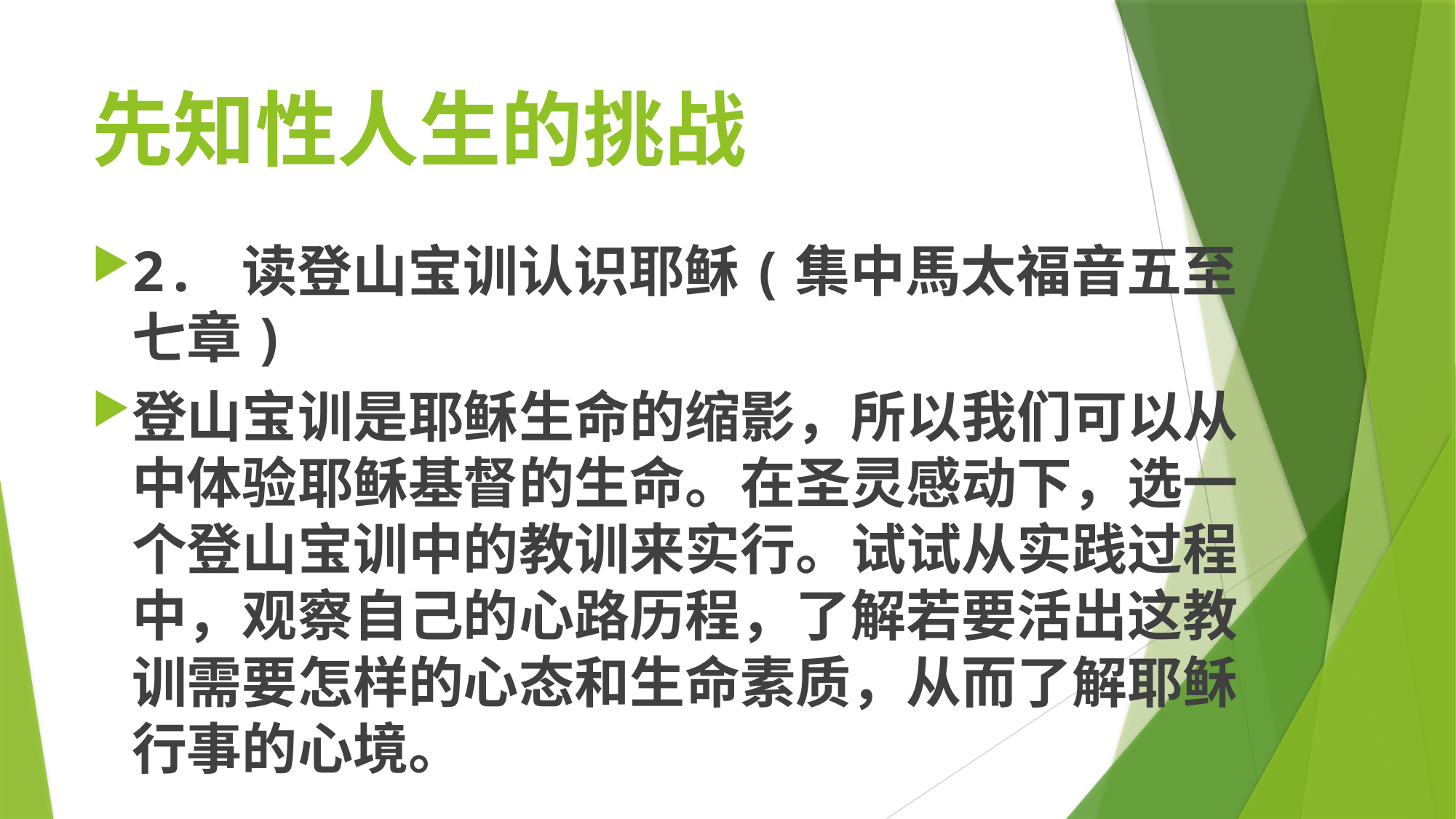

# 先知性人生的挑战
2. 读登山宝训认识耶稣(集中馬太福音五至七章)
登山宝训是耶稣生命的缩影，所以我们可以从中体验耶稣基督的生命。在圣灵感动下，选一个登山宝训中的教训来实行。试试从实践过程中，观察自己的心路历程，了解若要活出这教训需要怎样的心态和生命素质，从而了解耶稣行事的心境。